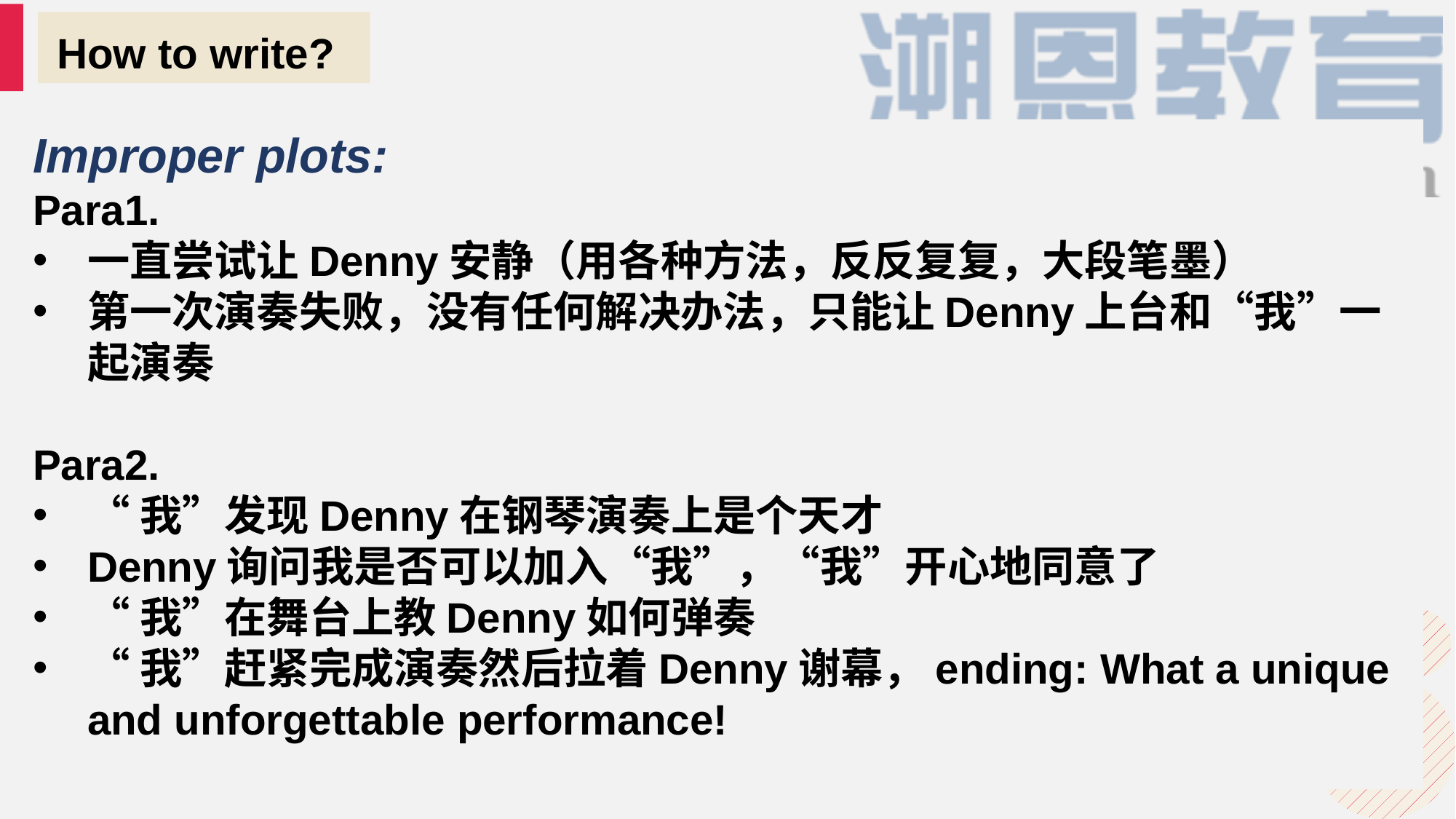

How to write?
Improper plots:
Para1.
一直尝试让Denny安静（用各种方法，反反复复，大段笔墨）
第一次演奏失败，没有任何解决办法，只能让Denny上台和“我”一起演奏

Para2.
“我”发现Denny在钢琴演奏上是个天才
Denny询问我是否可以加入“我”，“我”开心地同意了
“我”在舞台上教Denny如何弹奏
“我”赶紧完成演奏然后拉着Denny谢幕，ending: What a unique and unforgettable performance!